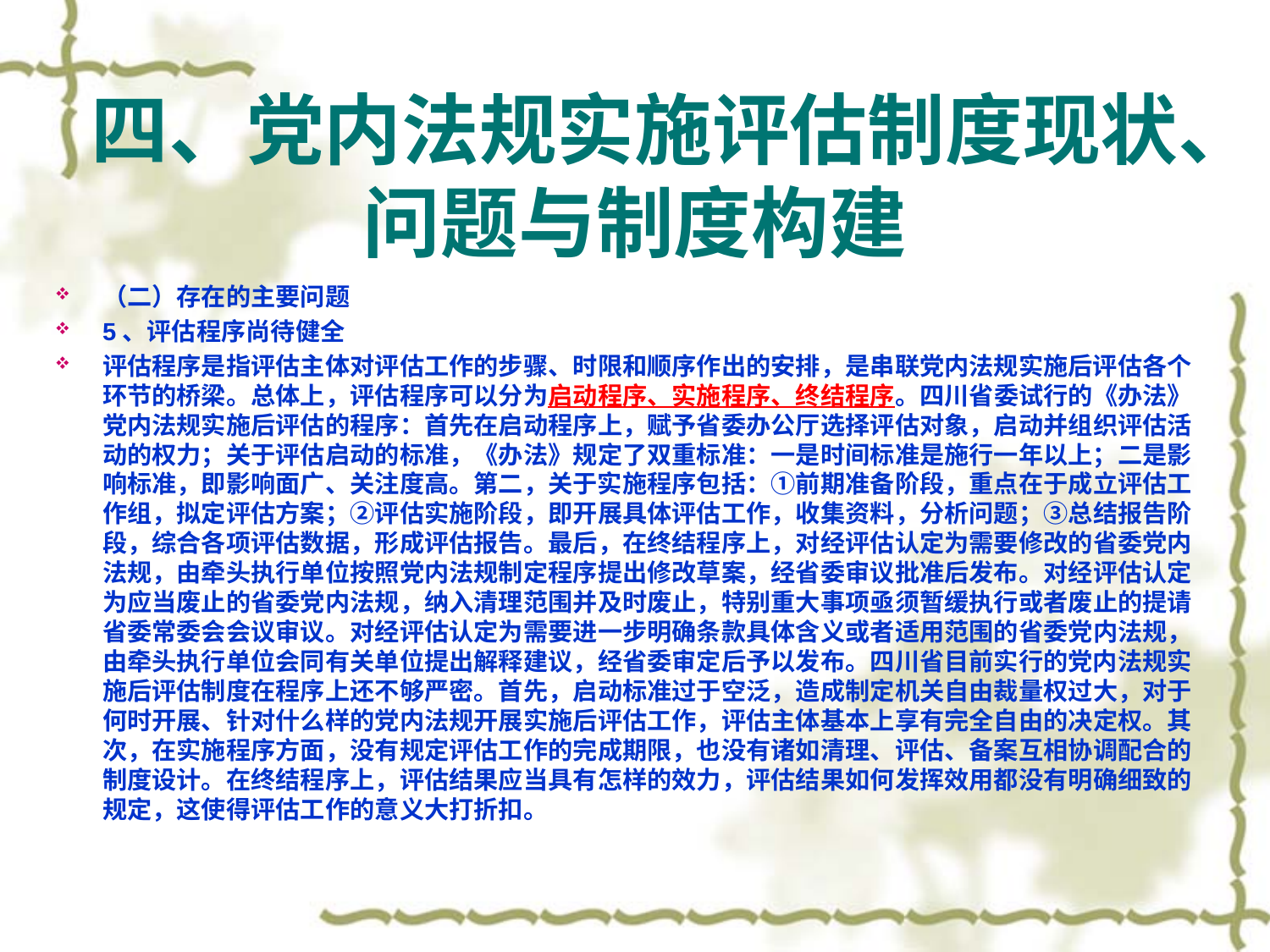

# 四、党内法规实施评估制度现状、问题与制度构建
（二）存在的主要问题
5、评估程序尚待健全
评估程序是指评估主体对评估工作的步骤、时限和顺序作出的安排，是串联党内法规实施后评估各个环节的桥梁。总体上，评估程序可以分为启动程序、实施程序、终结程序。四川省委试行的《办法》党内法规实施后评估的程序：首先在启动程序上，赋予省委办公厅选择评估对象，启动并组织评估活动的权力；关于评估启动的标准，《办法》规定了双重标准：一是时间标准是施行一年以上；二是影响标准，即影响面广、关注度高。第二，关于实施程序包括：①前期准备阶段，重点在于成立评估工作组，拟定评估方案；②评估实施阶段，即开展具体评估工作，收集资料，分析问题；③总结报告阶段，综合各项评估数据，形成评估报告。最后，在终结程序上，对经评估认定为需要修改的省委党内法规，由牵头执行单位按照党内法规制定程序提出修改草案，经省委审议批准后发布。对经评估认定为应当废止的省委党内法规，纳入清理范围并及时废止，特别重大事项亟须暂缓执行或者废止的提请省委常委会会议审议。对经评估认定为需要进一步明确条款具体含义或者适用范围的省委党内法规，由牵头执行单位会同有关单位提出解释建议，经省委审定后予以发布。四川省目前实行的党内法规实施后评估制度在程序上还不够严密。首先，启动标准过于空泛，造成制定机关自由裁量权过大，对于何时开展、针对什么样的党内法规开展实施后评估工作，评估主体基本上享有完全自由的决定权。其次，在实施程序方面，没有规定评估工作的完成期限，也没有诸如清理、评估、备案互相协调配合的制度设计。在终结程序上，评估结果应当具有怎样的效力，评估结果如何发挥效用都没有明确细致的规定，这使得评估工作的意义大打折扣。